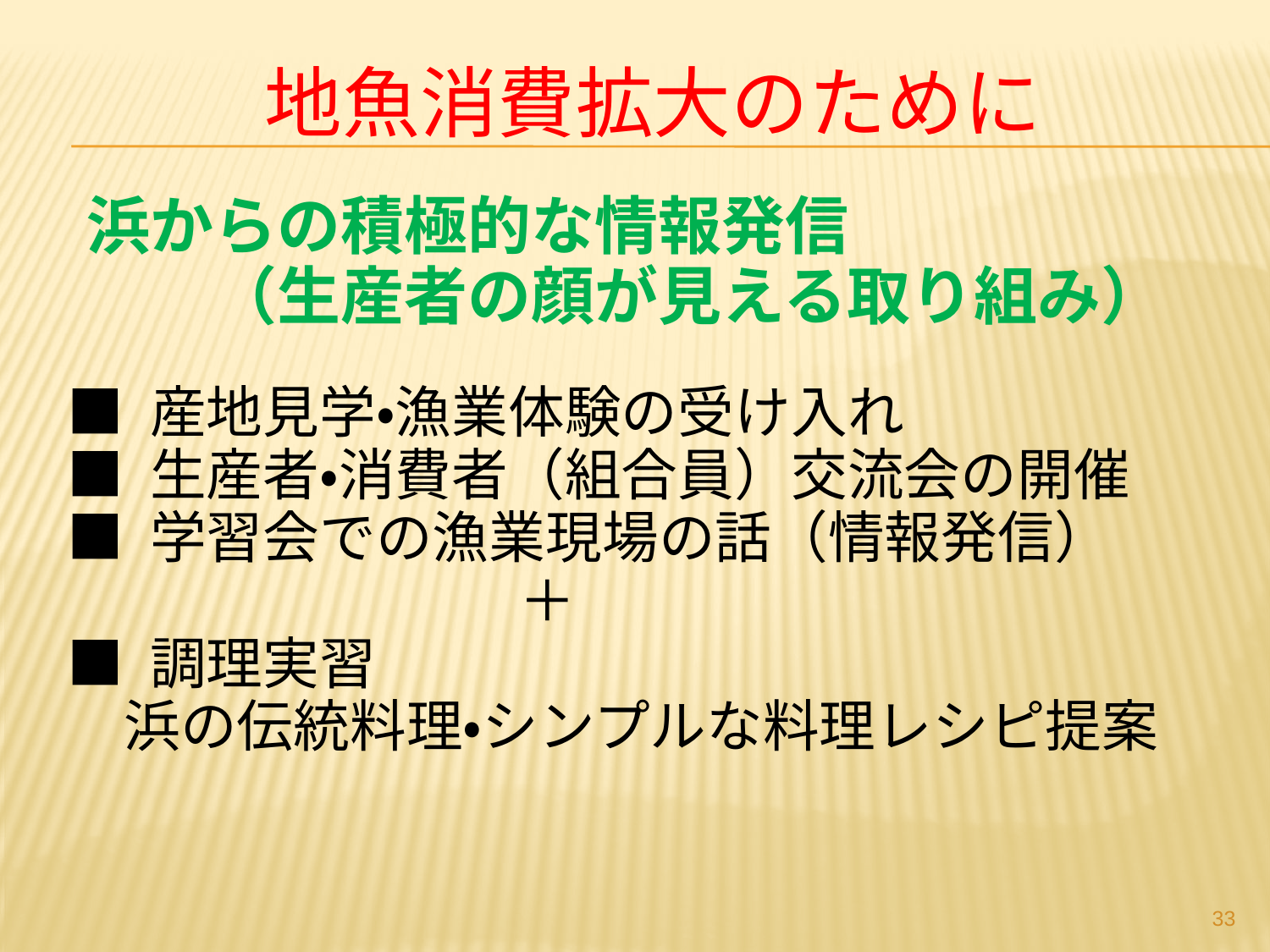

地魚消費拡大のために
浜からの積極的な情報発信
　　（生産者の顔が見える取り組み）
■ 産地見学・漁業体験の受け入れ
■ 生産者・消費者（組合員）交流会の開催
■ 学習会での漁業現場の話（情報発信）
　　　　　　　　＋
■ 調理実習
　浜の伝統料理・シンプルな料理レシピ提案

33